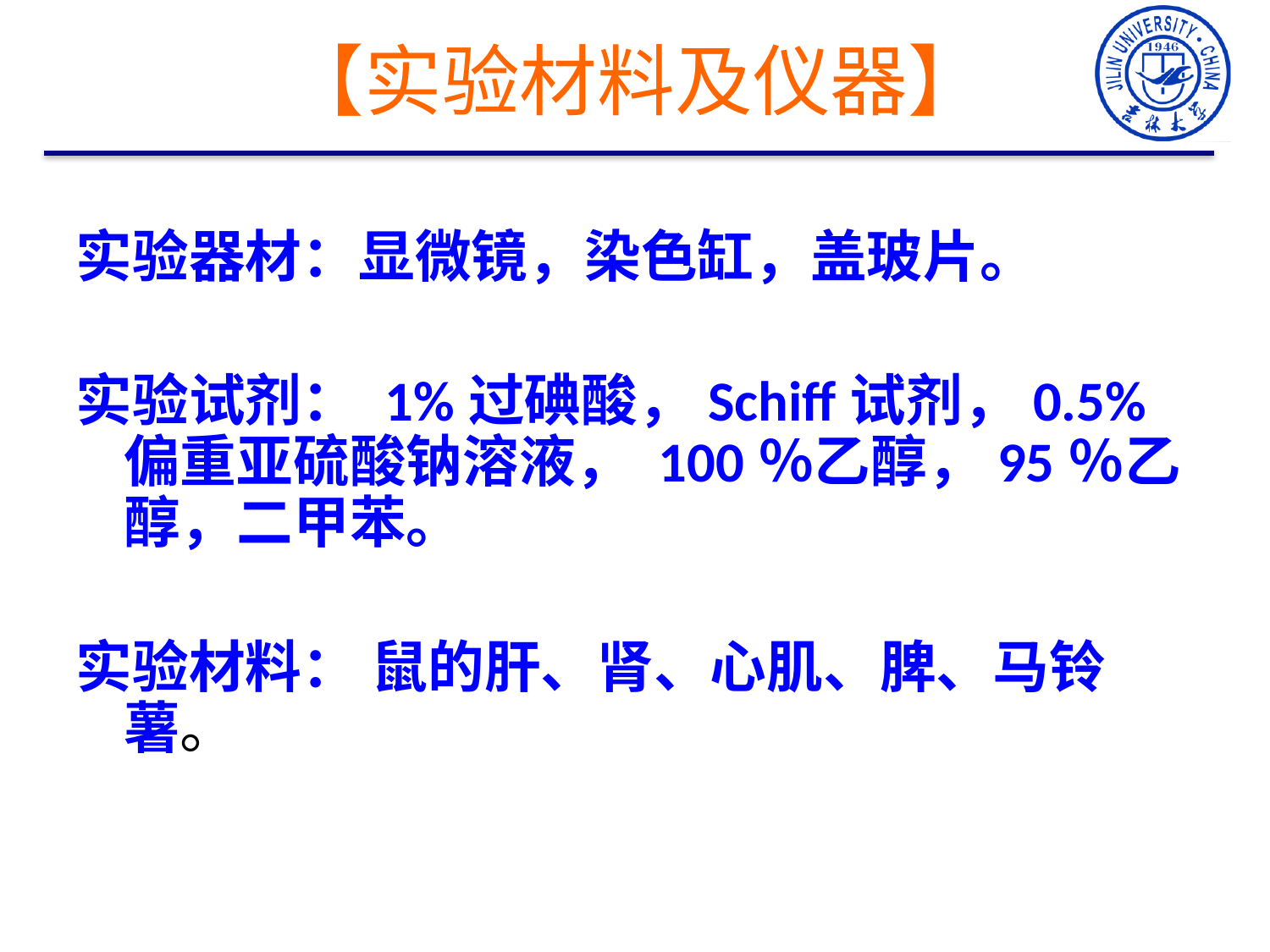

【实验材料及仪器】
实验器材：显微镜，染色缸，盖玻片。

实验试剂： 1%过碘酸，Schiff试剂，0.5%偏重亚硫酸钠溶液， 100％乙醇，95％乙醇，二甲苯。

实验材料： 鼠的肝、肾、心肌、脾、马铃薯。